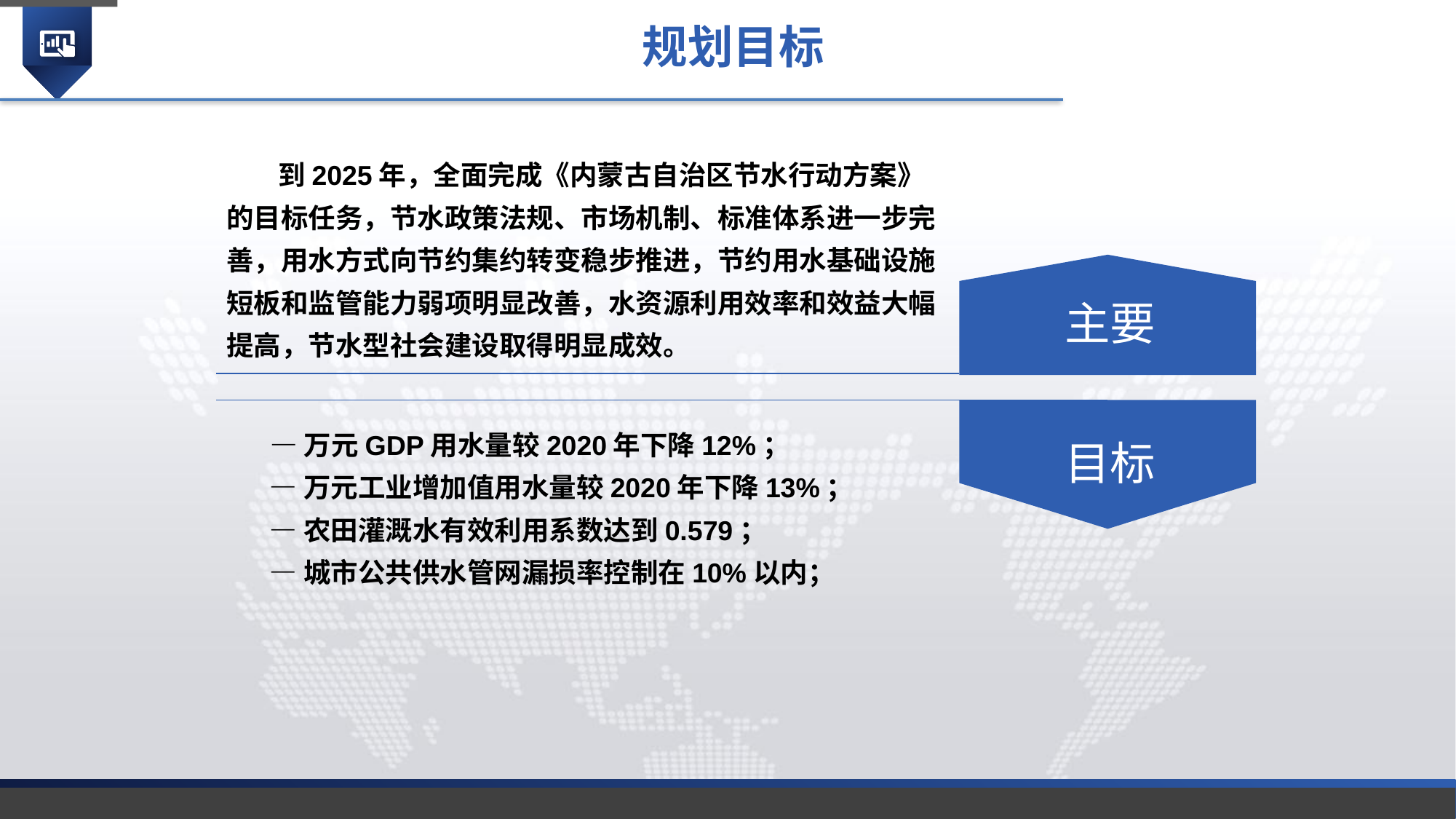

规划目标

         到2025年，全面完成《内蒙古自治区节水行动方案》的目标任务，节水政策法规、市场机制、标准体系进一步完善，用水方式向节约集约转变稳步推进，节约用水基础设施短板和监管能力弱项明显改善，水资源利用效率和效益大幅提高，节水型社会建设取得明显成效。

主要

        —万元GDP用水量较2020年下降12%；
       —万元工业增加值用水量较2020年下降13%；
       —农田灌溉水有效利用系数达到0.579；
       —城市公共供水管网漏损率控制在10%以内；

目标